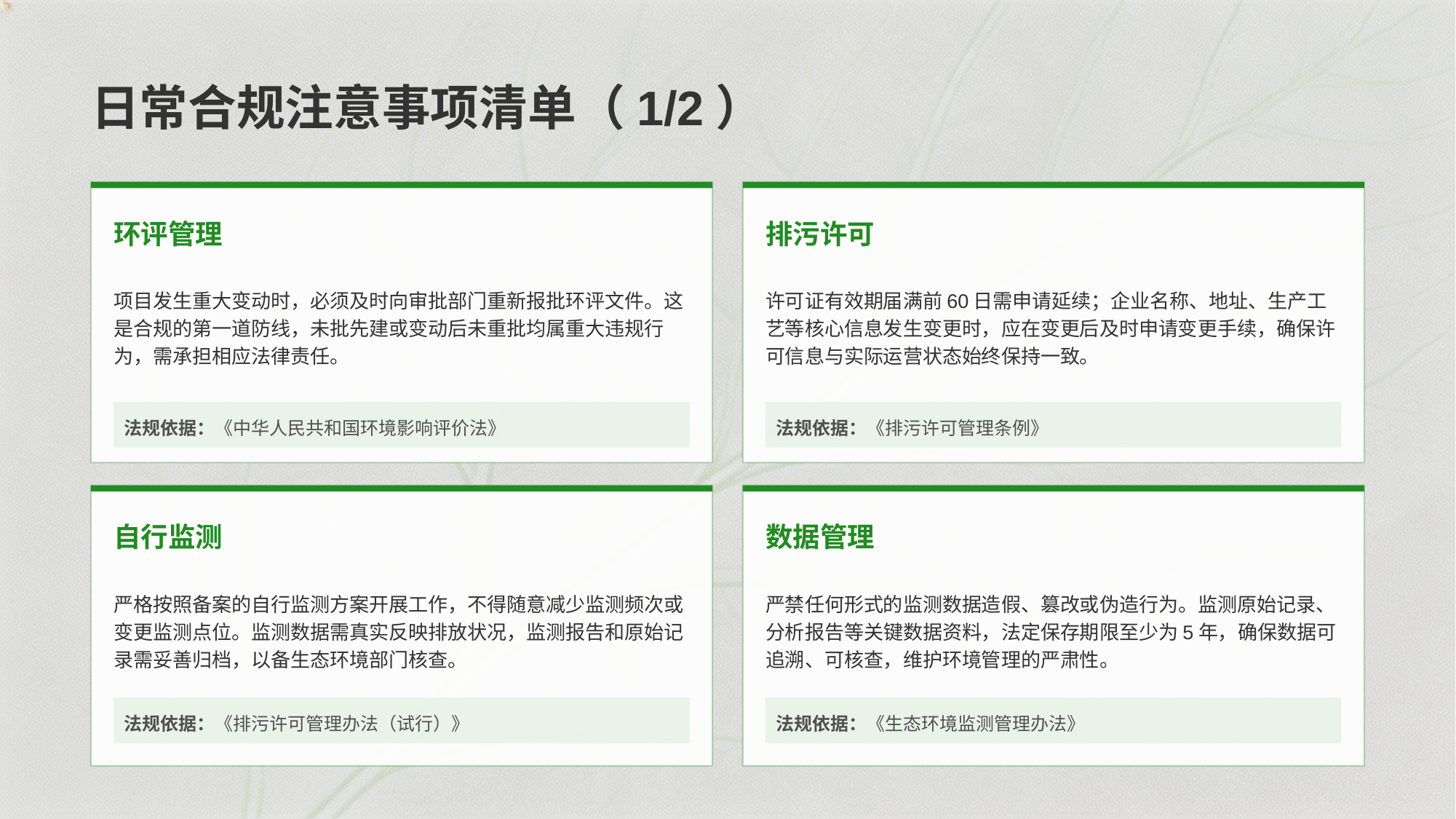

日常合规注意事项清单（1/2）

环评管理
排污许可
项目发生重大变动时，必须及时向审批部门重新报批环评文件。这是合规的第一道防线，未批先建或变动后未重批均属重大违规行为，需承担相应法律责任。
许可证有效期届满前60日需申请延续；企业名称、地址、生产工艺等核心信息发生变更时，应在变更后及时申请变更手续，确保许可信息与实际运营状态始终保持一致。

法规依据：《中华人民共和国环境影响评价法》
法规依据：《排污许可管理条例》

自行监测
数据管理
严格按照备案的自行监测方案开展工作，不得随意减少监测频次或变更监测点位。监测数据需真实反映排放状况，监测报告和原始记录需妥善归档，以备生态环境部门核查。
严禁任何形式的监测数据造假、篡改或伪造行为。监测原始记录、分析报告等关键数据资料，法定保存期限至少为5年，确保数据可追溯、可核查，维护环境管理的严肃性。

法规依据：《排污许可管理办法（试行）》
法规依据：《生态环境监测管理办法》